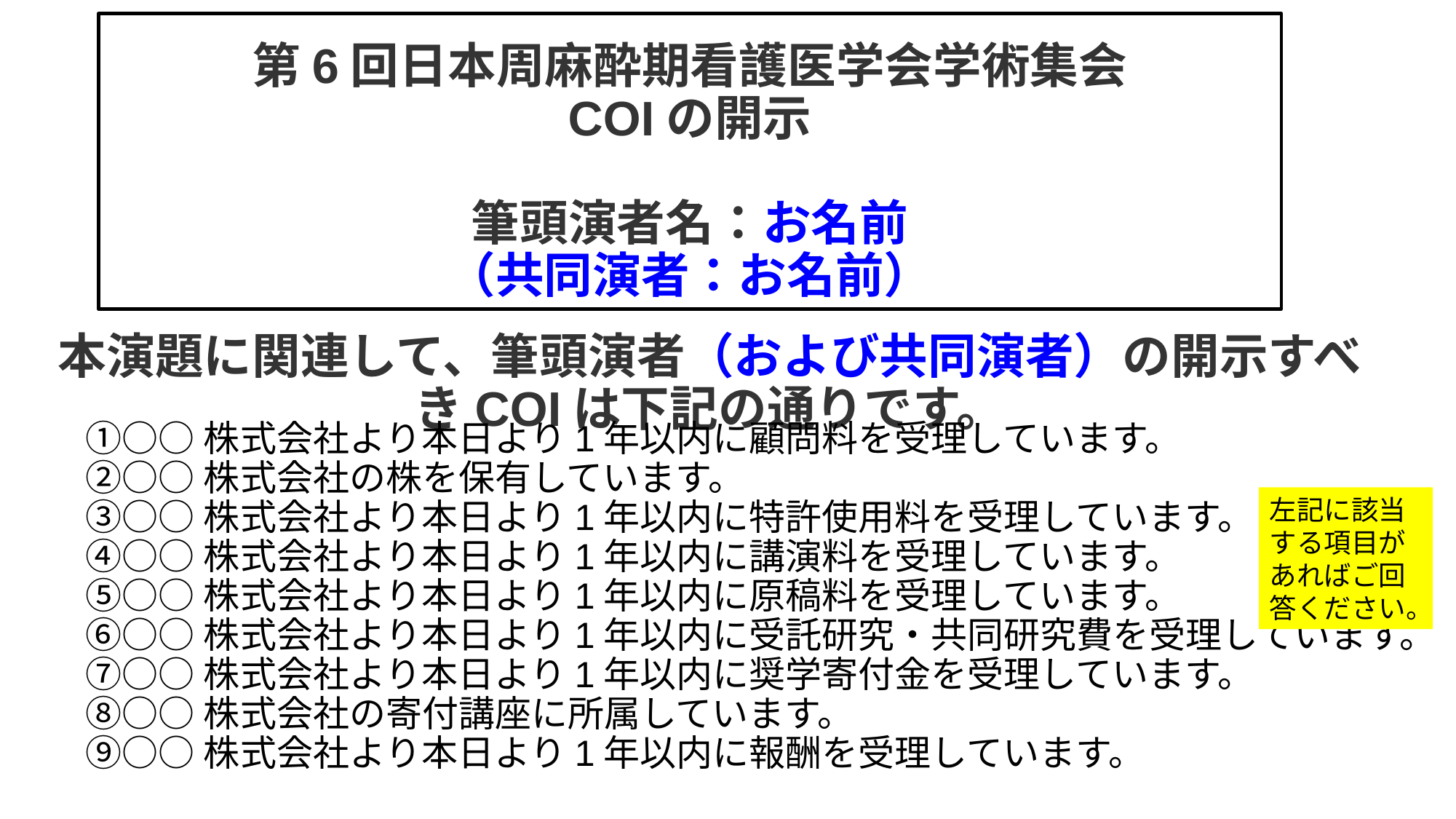

# 第6回日本周麻酔期看護医学会学術集会 COIの開示 筆頭演者名：お名前 （共同演者：お名前）
本演題に関連して、筆頭演者（および共同演者）の開示すべきCOIは下記の通りです。
①○○株式会社より本日より1年以内に顧問料を受理しています。
②○○株式会社の株を保有しています。
③○○株式会社より本日より1年以内に特許使用料を受理しています。
④○○株式会社より本日より1年以内に講演料を受理しています。
⑤○○株式会社より本日より1年以内に原稿料を受理しています。
⑥○○株式会社より本日より1年以内に受託研究・共同研究費を受理しています。
⑦○○株式会社より本日より1年以内に奨学寄付金を受理しています。
⑧○○株式会社の寄付講座に所属しています。
⑨○○株式会社より本日より1年以内に報酬を受理しています。
左記に該当する項目があればご回答ください。